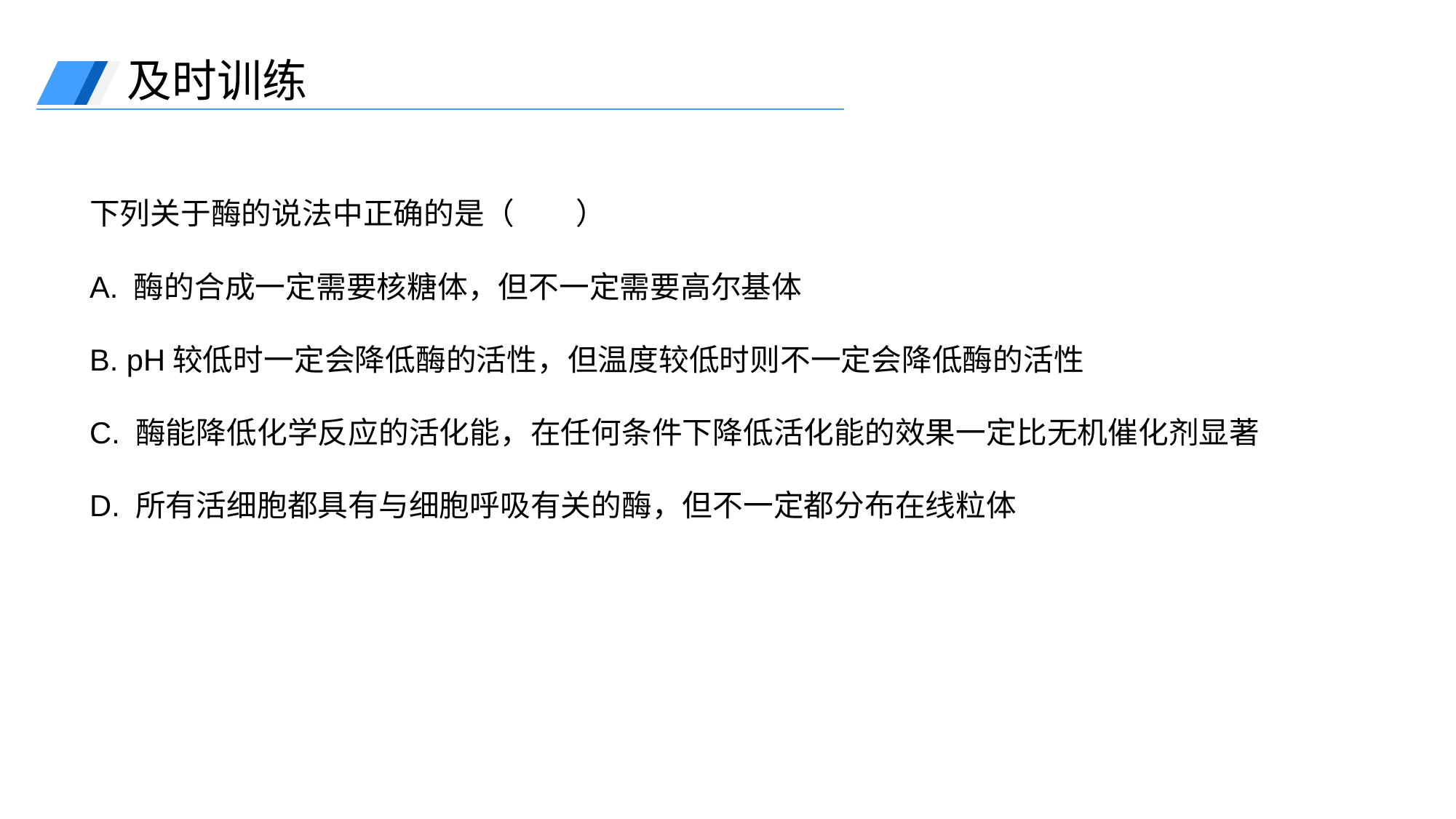

及时训练
下列关于酶的说法中正确的是（　　）
A. 酶的合成一定需要核糖体，但不一定需要高尔基体
B. pH较低时一定会降低酶的活性，但温度较低时则不一定会降低酶的活性
C. 酶能降低化学反应的活化能，在任何条件下降低活化能的效果一定比无机催化剂显著
D. 所有活细胞都具有与细胞呼吸有关的酶，但不一定都分布在线粒体